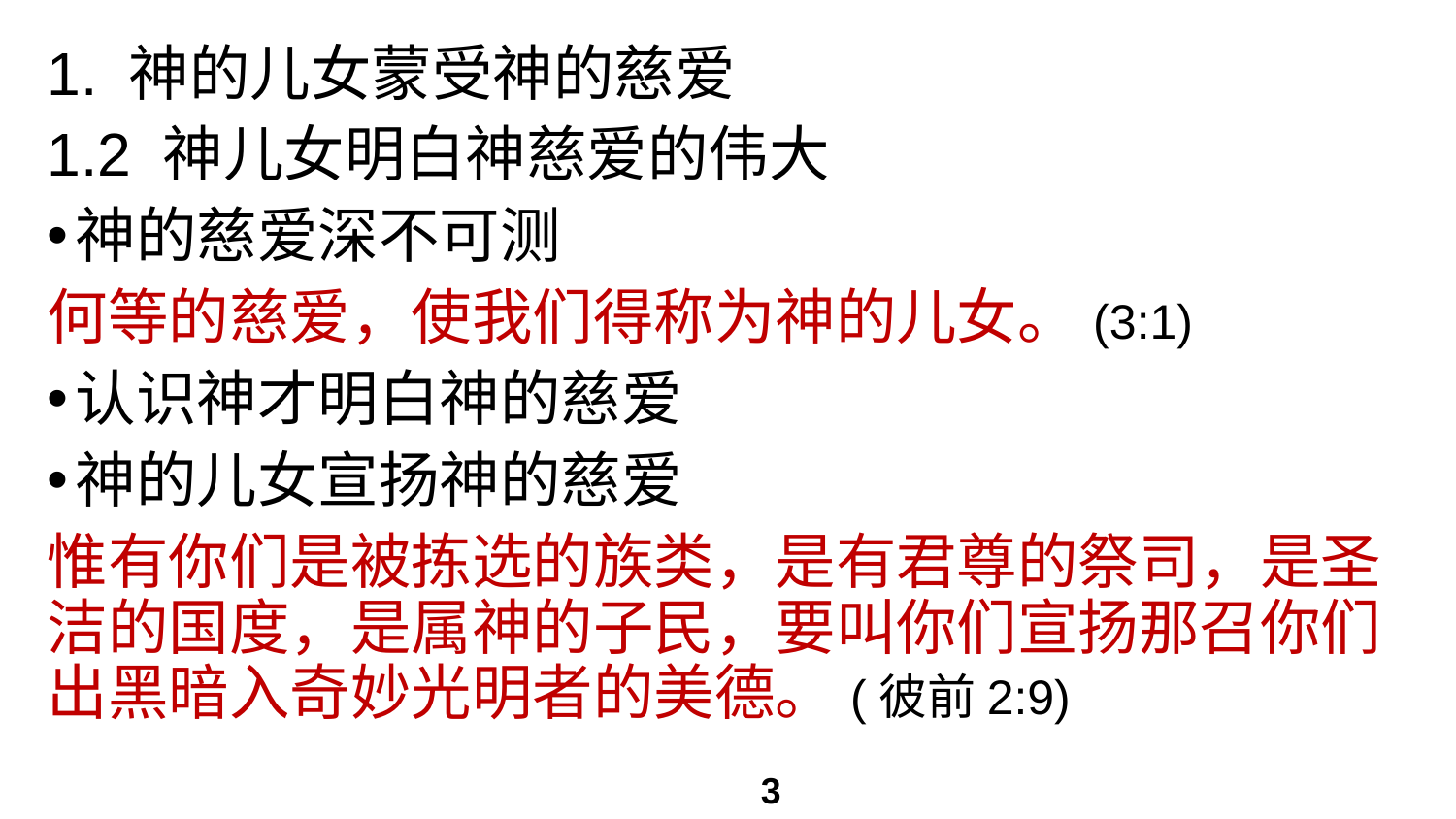

# 1. 神的儿女蒙受神的慈爱
1.2 神儿女明白神慈爱的伟大
神的慈爱深不可测
何等的慈爱，使我们得称为神的儿女。(3:1)
认识神才明白神的慈爱
神的儿女宣扬神的慈爱
惟有你们是被拣选的族类，是有君尊的祭司，是圣洁的国度，是属神的子民，要叫你们宣扬那召你们出黑暗入奇妙光明者的美德。(彼前2:9)
3